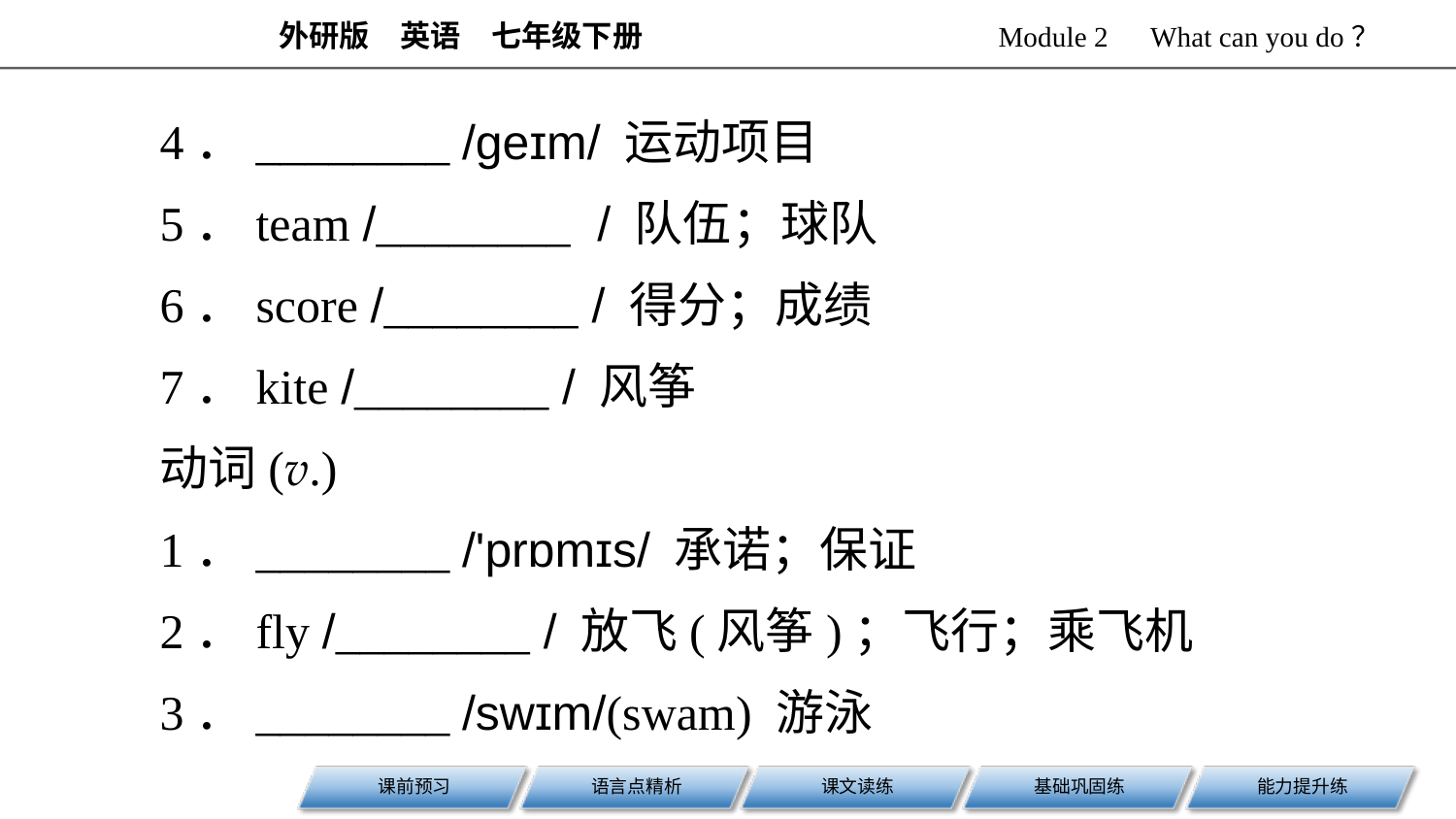

4．________ /geɪm/ 运动项目
5．team /________  / 队伍；球队
6．score /________ / 得分；成绩
7．kite /________ / 风筝
动词(v.)
1．________ /'prɒmɪs/ 承诺；保证
2．fly /________ / 放飞(风筝)；飞行；乘飞机
3．________ /swɪm/(swam) 游泳